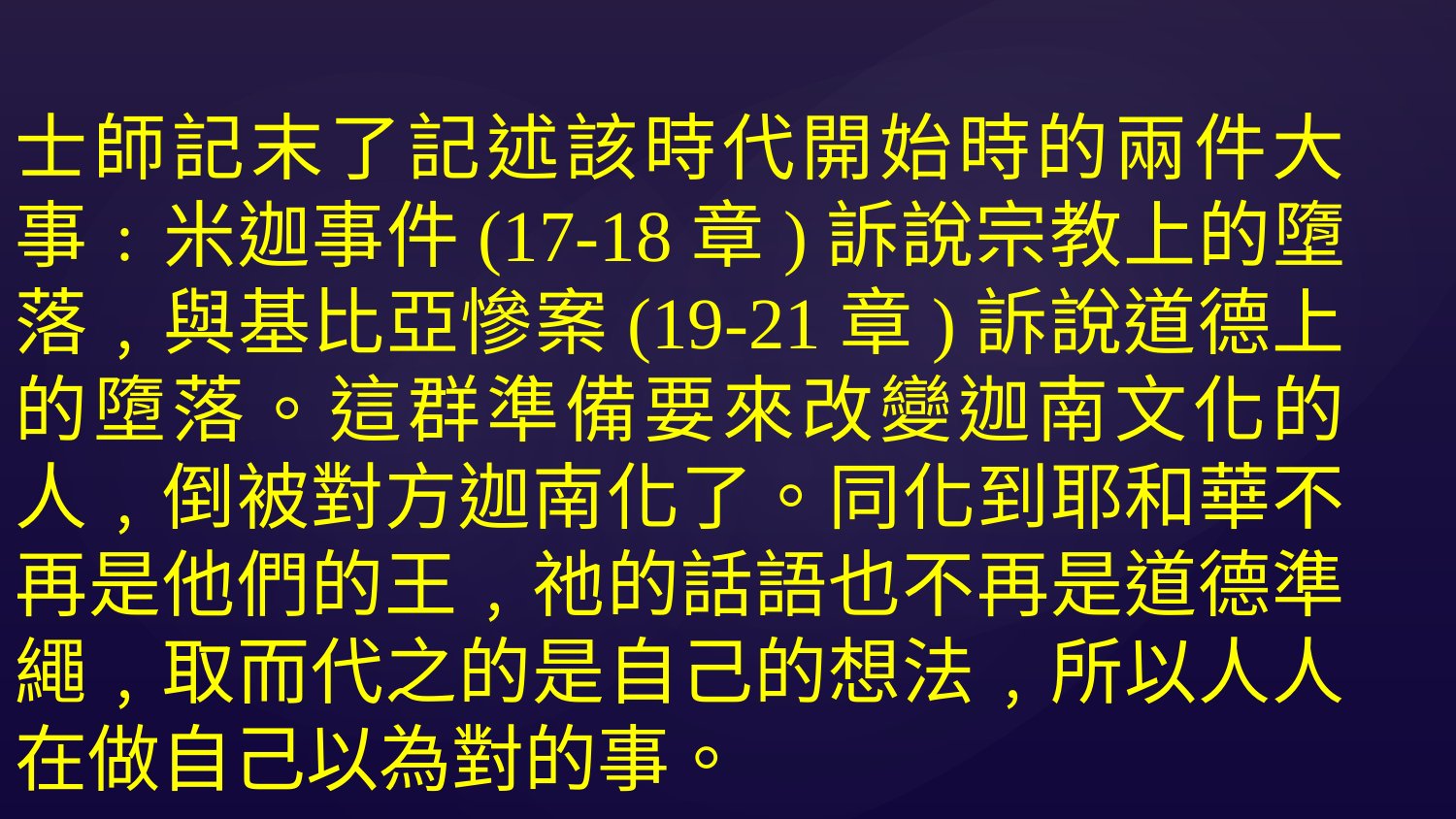

士師記末了記述該時代開始時的兩件大事﹕米迦事件(17-18章)訴說宗教上的墮落﹐與基比亞慘案(19-21章)訴說道德上的墮落。這群準備要來改變迦南文化的人﹐倒被對方迦南化了。同化到耶和華不再是他們的王﹐祂的話語也不再是道德準繩﹐取而代之的是自己的想法﹐所以人人在做自己以為對的事。